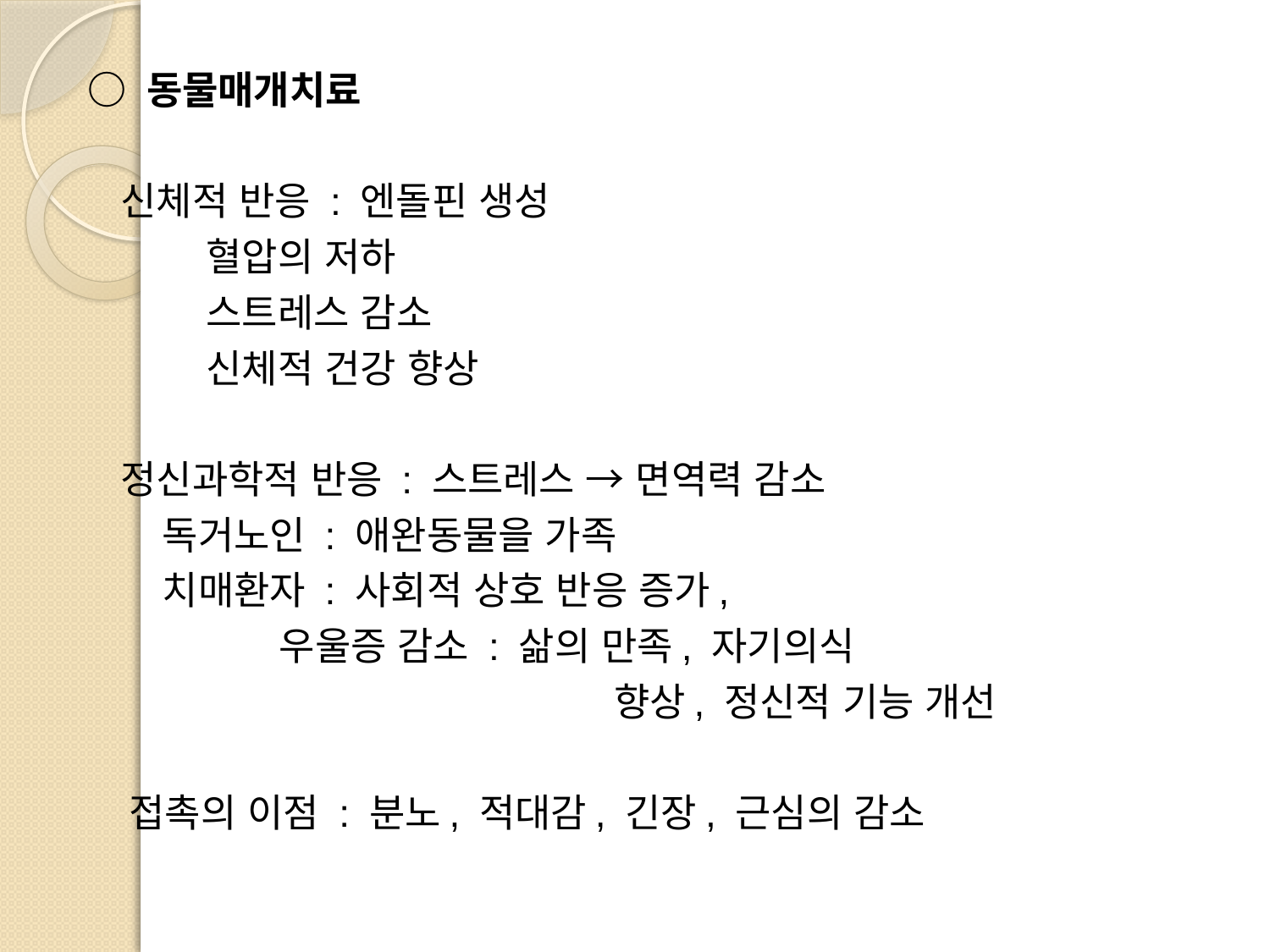

○ 동물매개치료

	신체적 반응 : 엔돌핀 생성
			       혈압의 저하
			       스트레스 감소
			       신체적 건강 향상

	정신과학적 반응 : 스트레스 → 면역력 감소
				   독거노인 : 애완동물을 가족
				   치매환자 : 사회적 상호 반응 증가,
	 			   우울증 감소 : 삶의 만족, 자기의식
                                               향상, 정신적 기능 개선

   접촉의 이점 : 분노, 적대감, 긴장, 근심의 감소